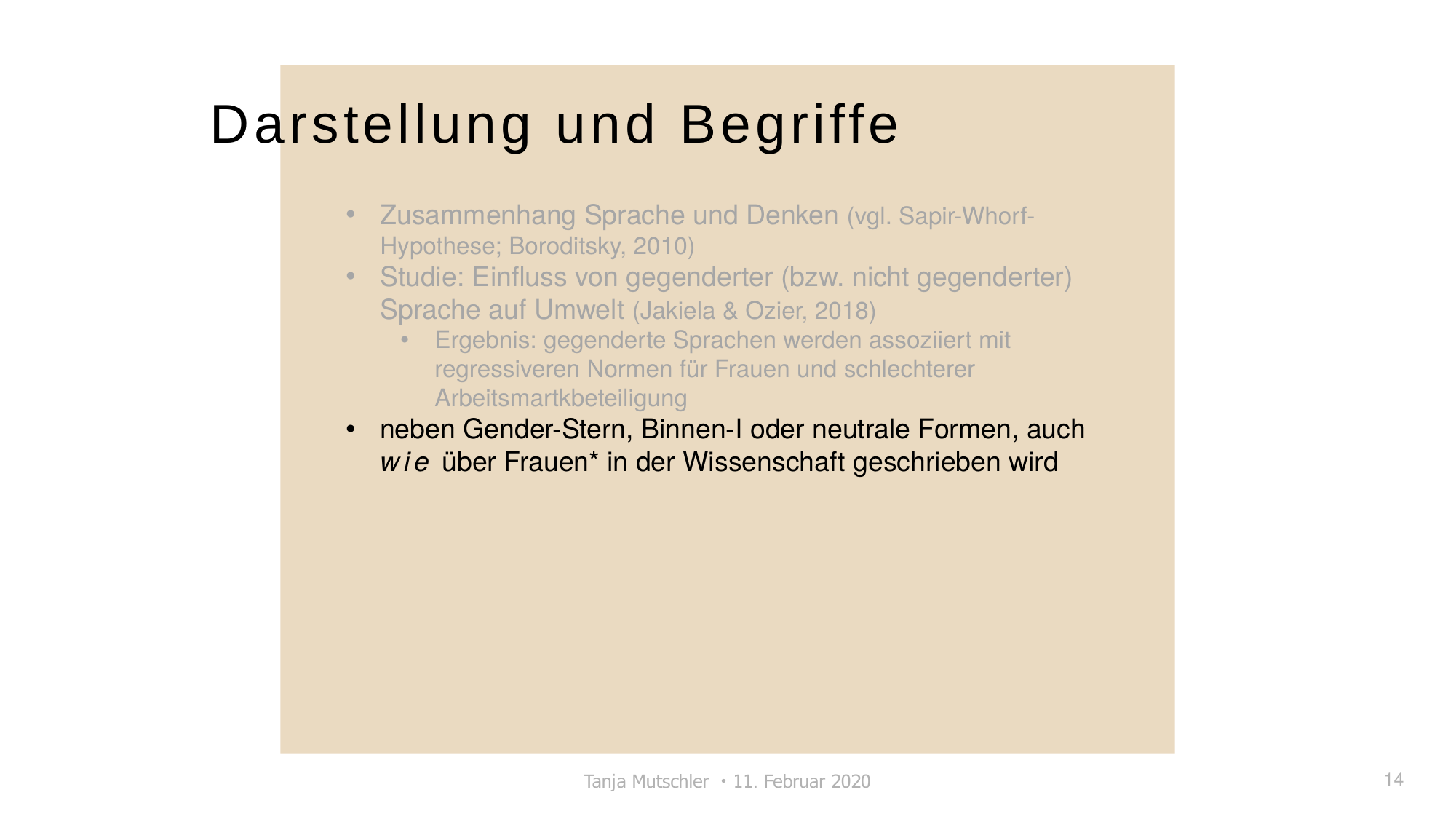

Darstellung und Begriffe
Zusammenhang Sprache und Denken (vgl. Sapir-Whorf-Hypothese; Boroditsky, 2010)
Studie: Einfluss von gegenderter (bzw. nicht gegenderter) Sprache auf Umwelt (Jakiela & Ozier, 2018)
Ergebnis: gegenderte Sprachen werden assoziiert mit regressiveren Normen für Frauen und schlechterer Arbeitsmartkbeteiligung
neben Gender-Stern, Binnen-I oder neutrale Formen, auch
wie über Frauen* in der Wissenschaft geschrieben wird
Tanja Mutschler ・11. Februar 2020
14